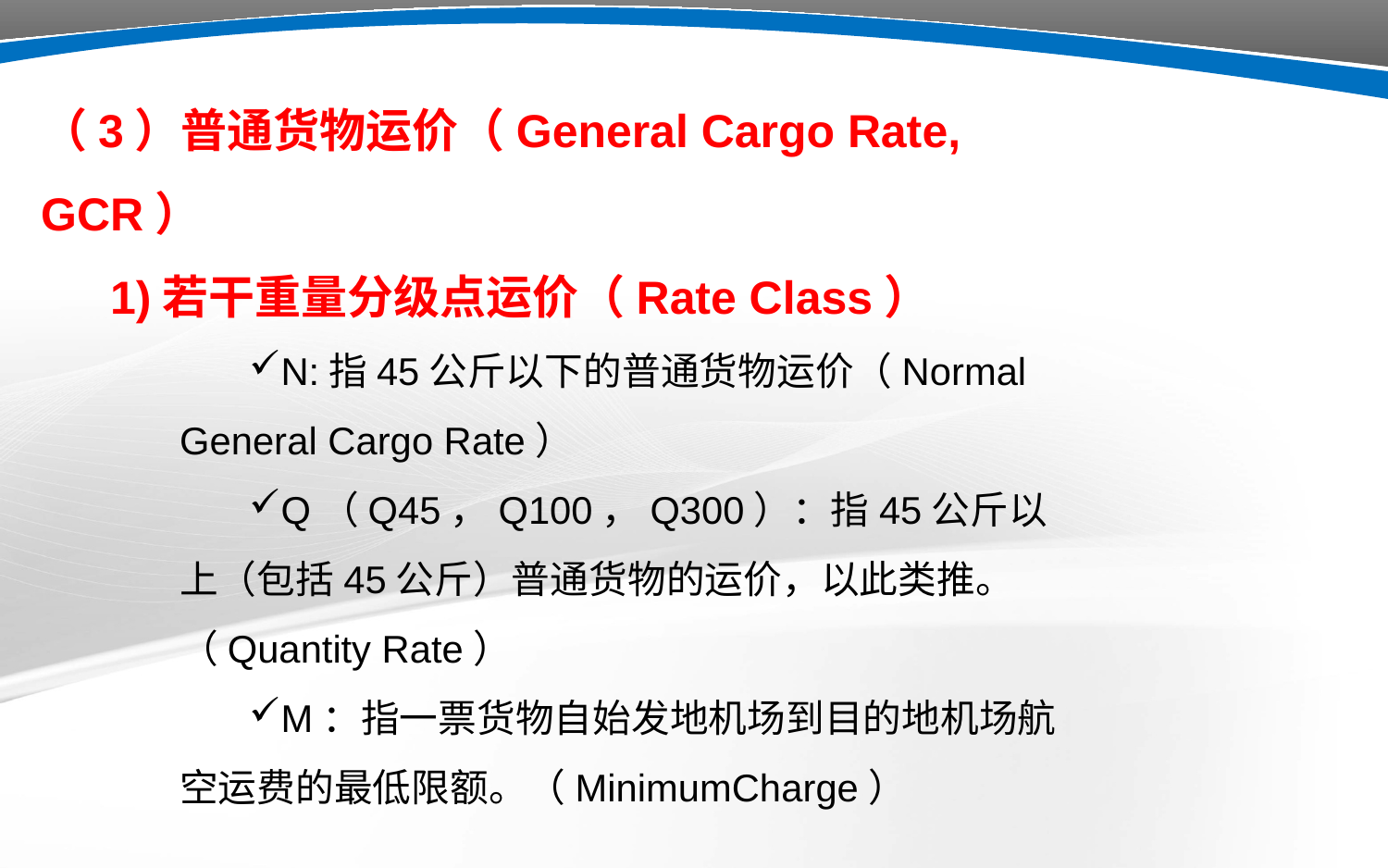

（3）普通货物运价（General Cargo Rate, GCR）
1)若干重量分级点运价（Rate Class）
N:指45公斤以下的普通货物运价（Normal General Cargo Rate）
Q（Q45，Q100，Q300）：指45公斤以上（包括45公斤）普通货物的运价，以此类推。（Quantity Rate）
M：指一票货物自始发地机场到目的地机场航空运费的最低限额。（MinimumCharge）